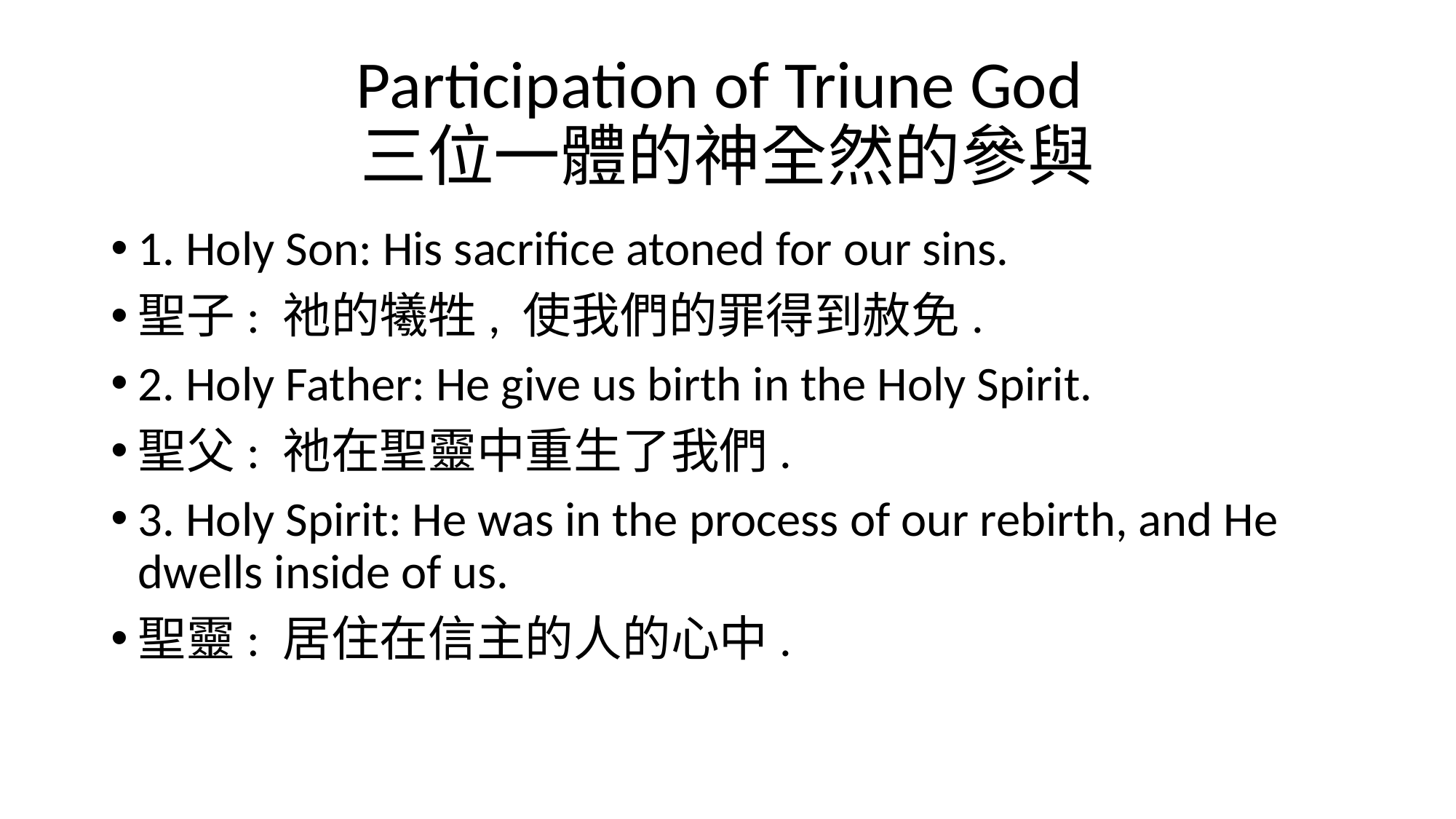

# Participation of Triune God 三位一體的神全然的參與
1. Holy Son: His sacrifice atoned for our sins.
聖子: 祂的犧牲, 使我們的罪得到赦免.
2. Holy Father: He give us birth in the Holy Spirit.
聖父: 祂在聖靈中重生了我們.
3. Holy Spirit: He was in the process of our rebirth, and He dwells inside of us.
聖靈: 居住在信主的人的心中.